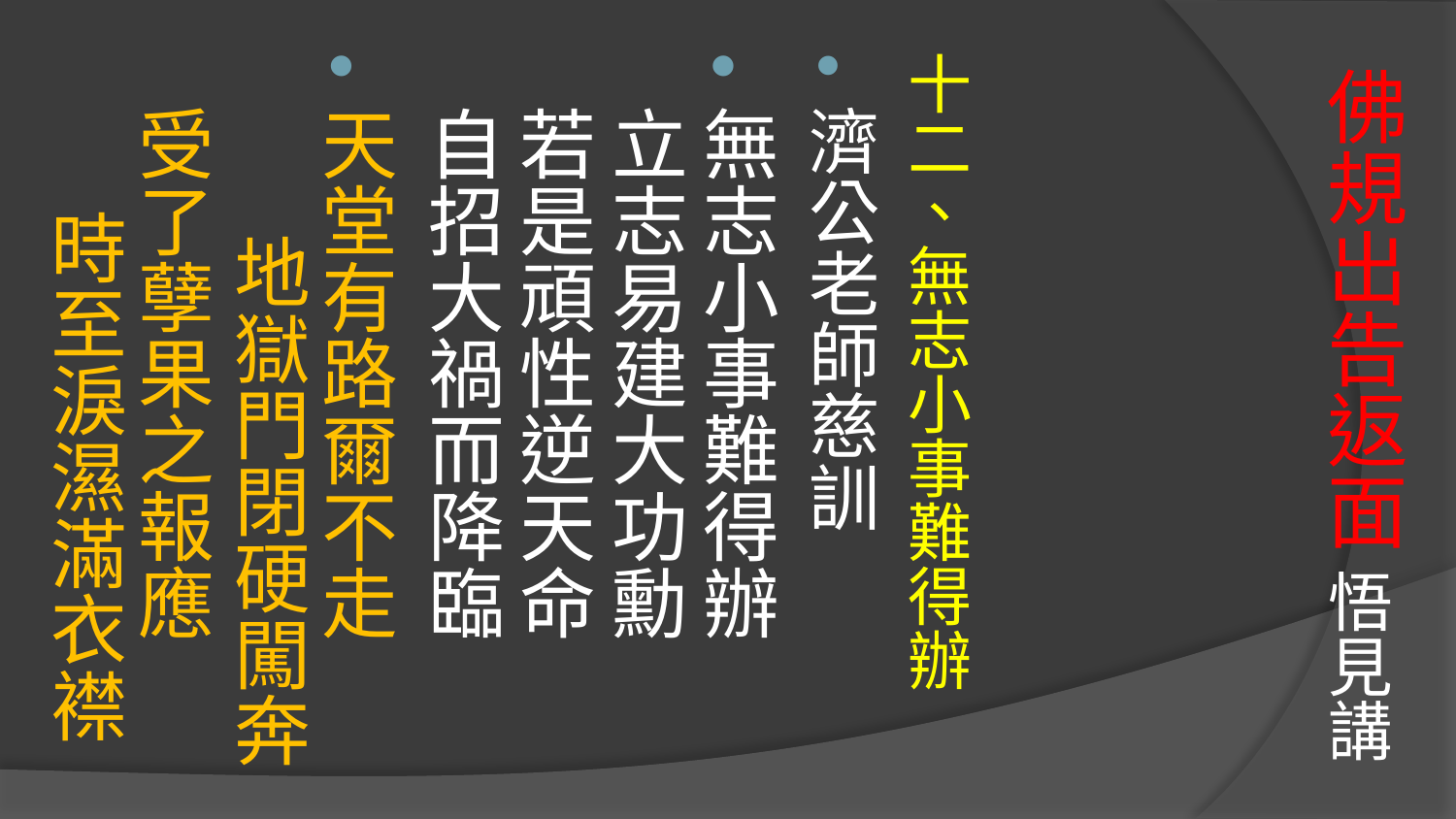

十二、無志小事難得辦
濟公老師慈訓
無志小事難得辦　 立志易建大功勳
若是頑性逆天命　自招大禍而降臨
天堂有路爾不走           　地獄門閉硬闖奔
受了孽果之報應　          時至淚濕滿衣襟
# 佛規出告返面 悟見講